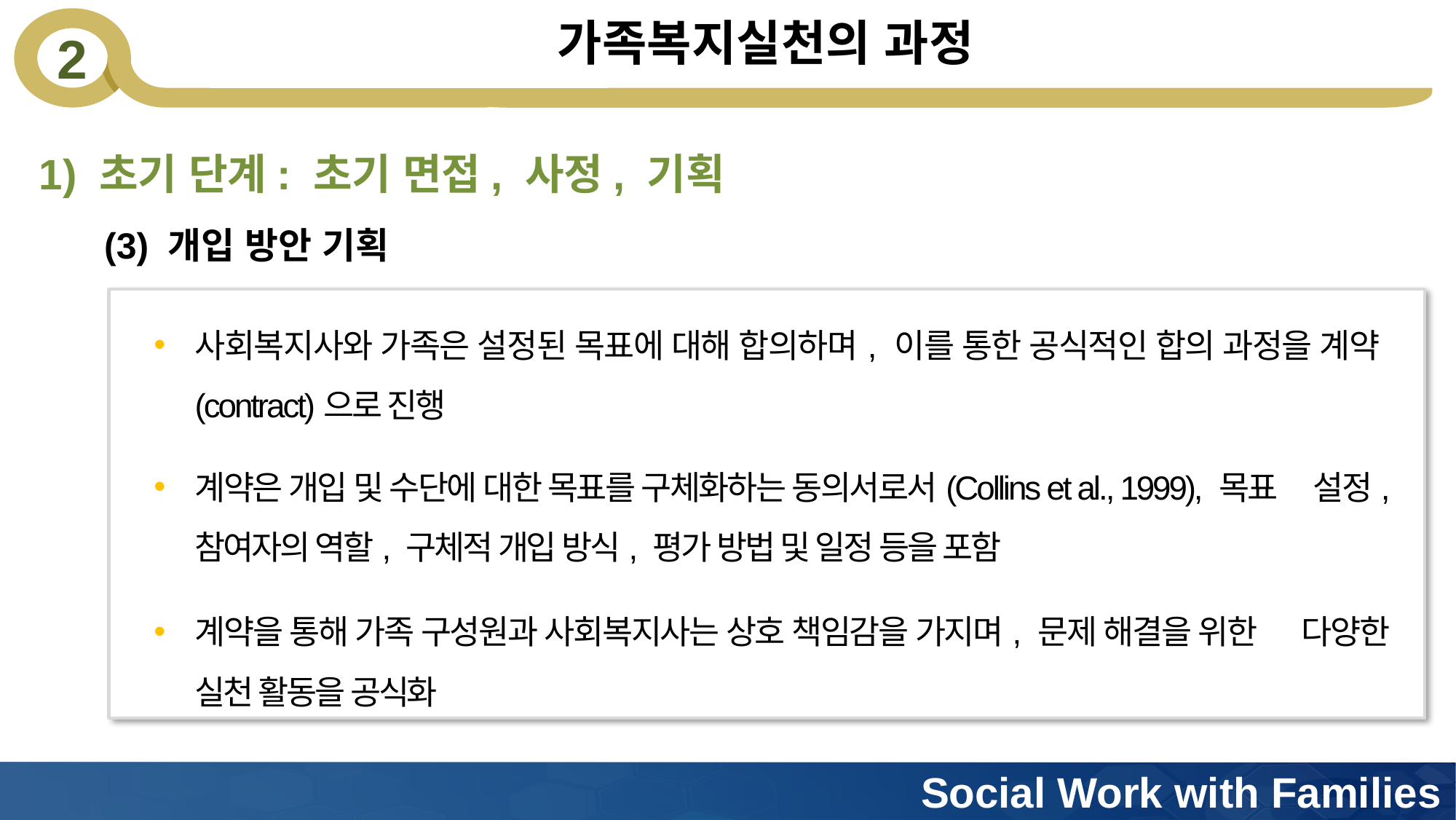

# 가족복지실천의 과정
1) 초기 단계: 초기 면접, 사정, 기획
(3) 개입 방안 기획

사회복지사와 가족은 설정된 목표에 대해 합의하며, 이를 통한 공식적인 합의 과정을 계약(contract)으로 진행

계약은 개입 및 수단에 대한 목표를 구체화하는 동의서로서(Collins et al., 1999), 목표     설정, 참여자의 역할, 구체적 개입 방식, 평가 방법 및 일정 등을 포함

계약을 통해 가족 구성원과 사회복지사는 상호 책임감을 가지며, 문제 해결을 위한      다양한 실천 활동을 공식화